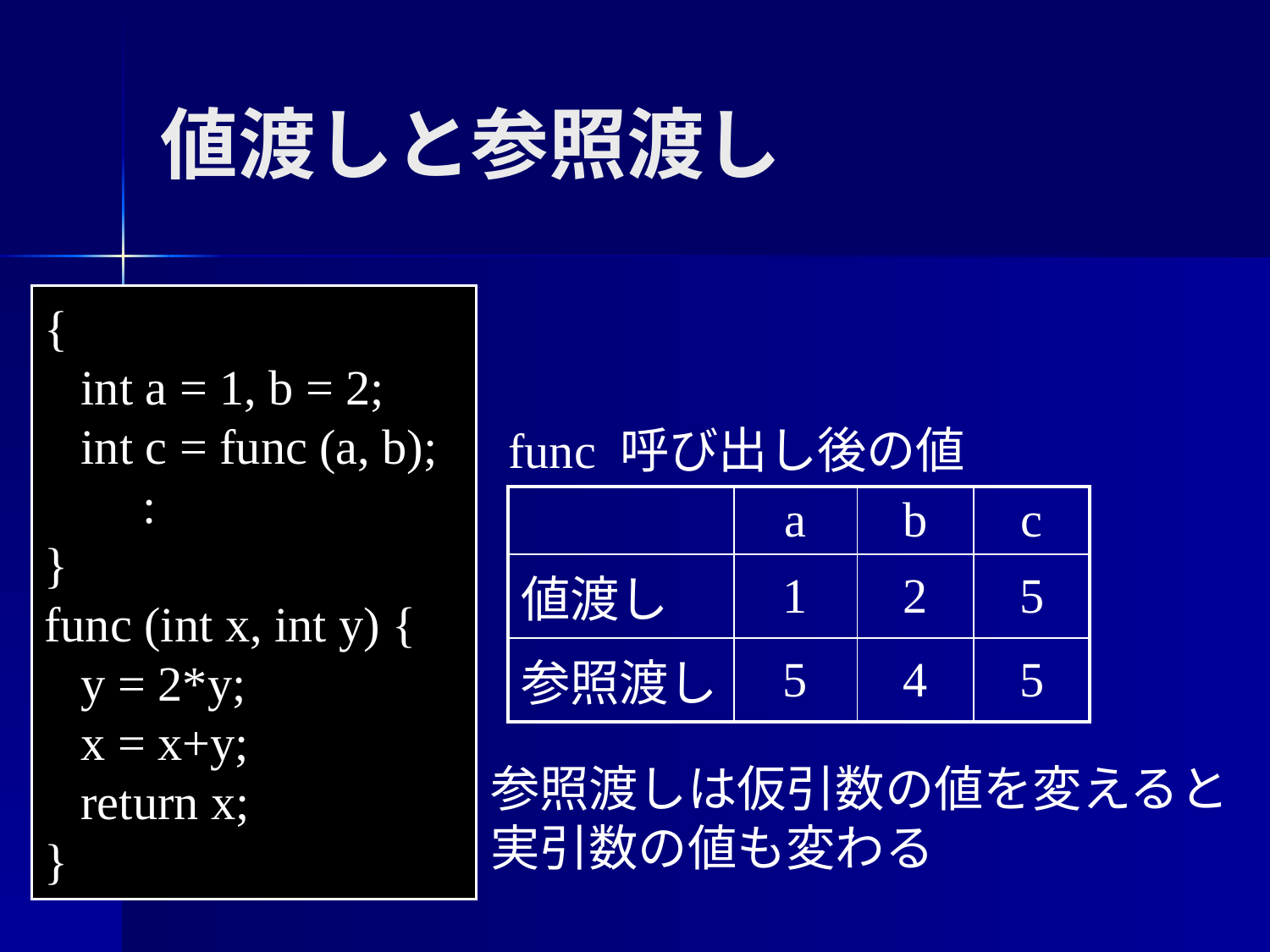

値渡しと参照渡し
{
   int a = 1, b = 2;
   int c = func (a, b);
        :
}
func (int x, int y) {
   y = 2*y;
   x = x+y;
   return x;
}
func 呼び出し後の値
|  | a | b | c |
| --- | --- | --- | --- |
| 値渡し | 1 | 2 | 5 |
| 参照渡し | 5 | 4 | 5 |
参照渡しは仮引数の値を変えると
実引数の値も変わる